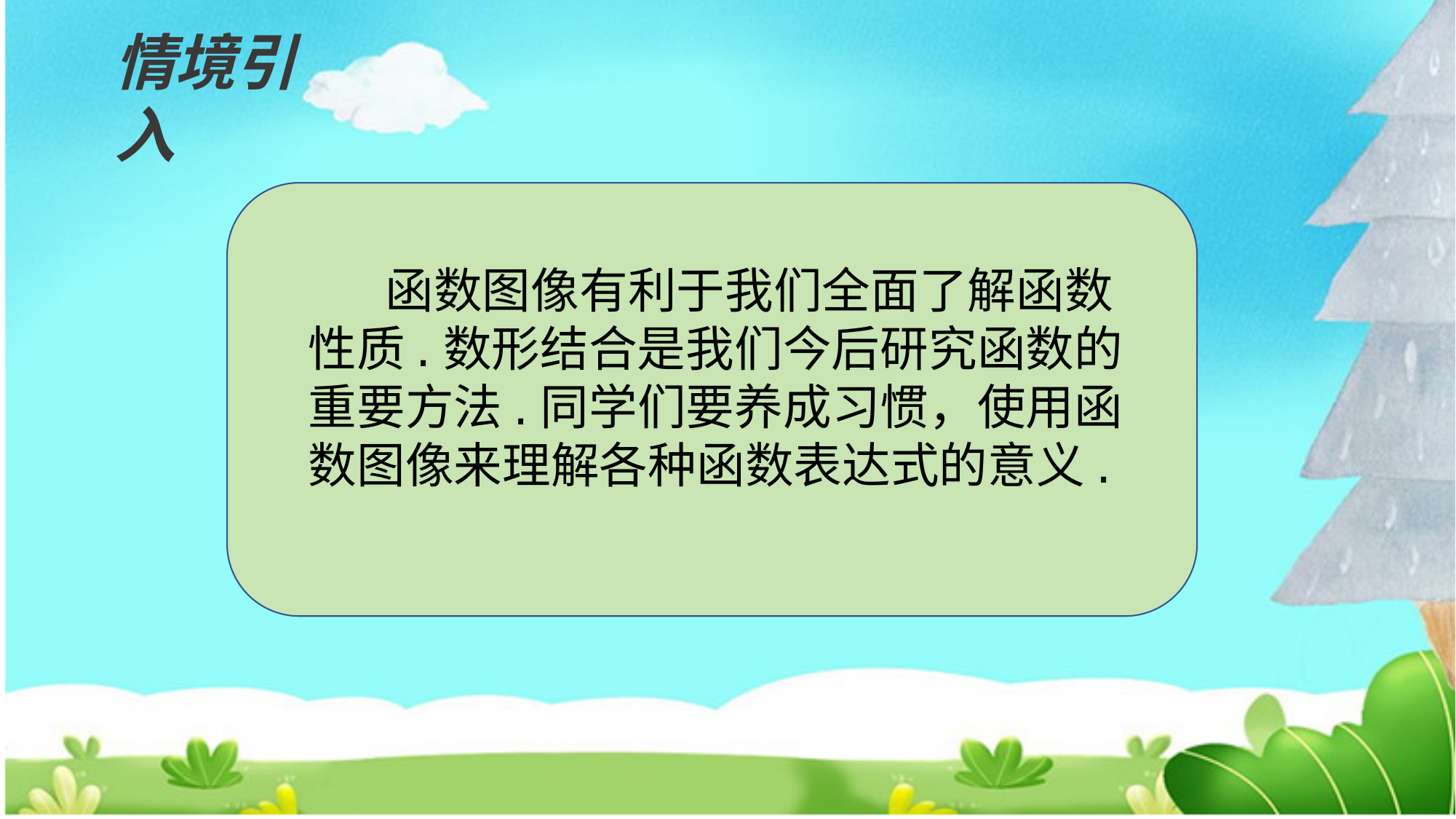

情境引入

      函数图像有利于我们全面了解函数性质.数形结合是我们今后研究函数的重要方法.同学们要养成习惯，使用函数图像来理解各种函数表达式的意义.